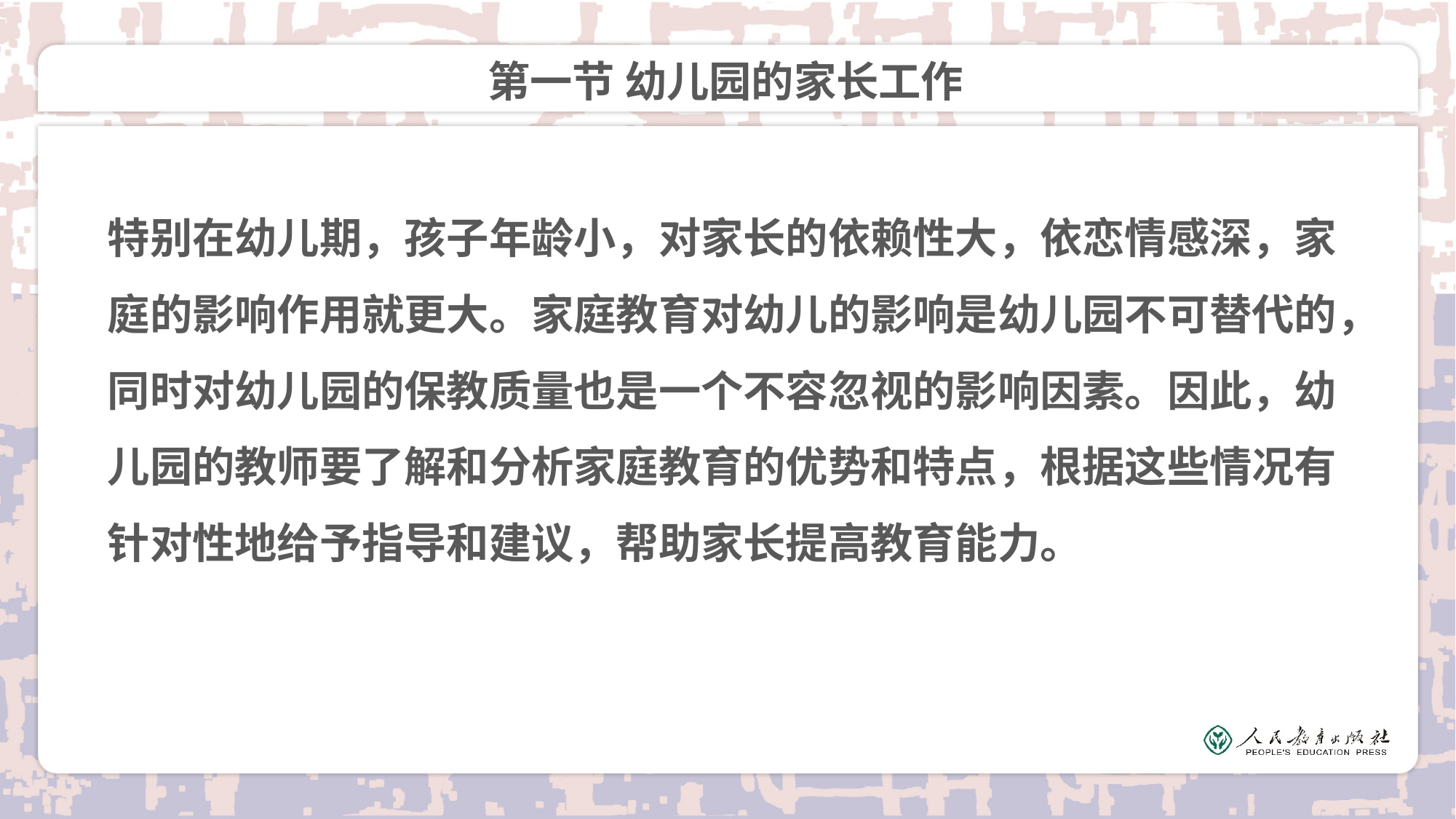

# 第一节 幼儿园的家长工作
特别在幼儿期，孩子年龄小，对家长的依赖性大，依恋情感深，家庭的影响作用就更大。家庭教育对幼儿的影响是幼儿园不可替代的，同时对幼儿园的保教质量也是一个不容忽视的影响因素。因此，幼儿园的教师要了解和分析家庭教育的优势和特点，根据这些情况有针对性地给予指导和建议，帮助家长提高教育能力。